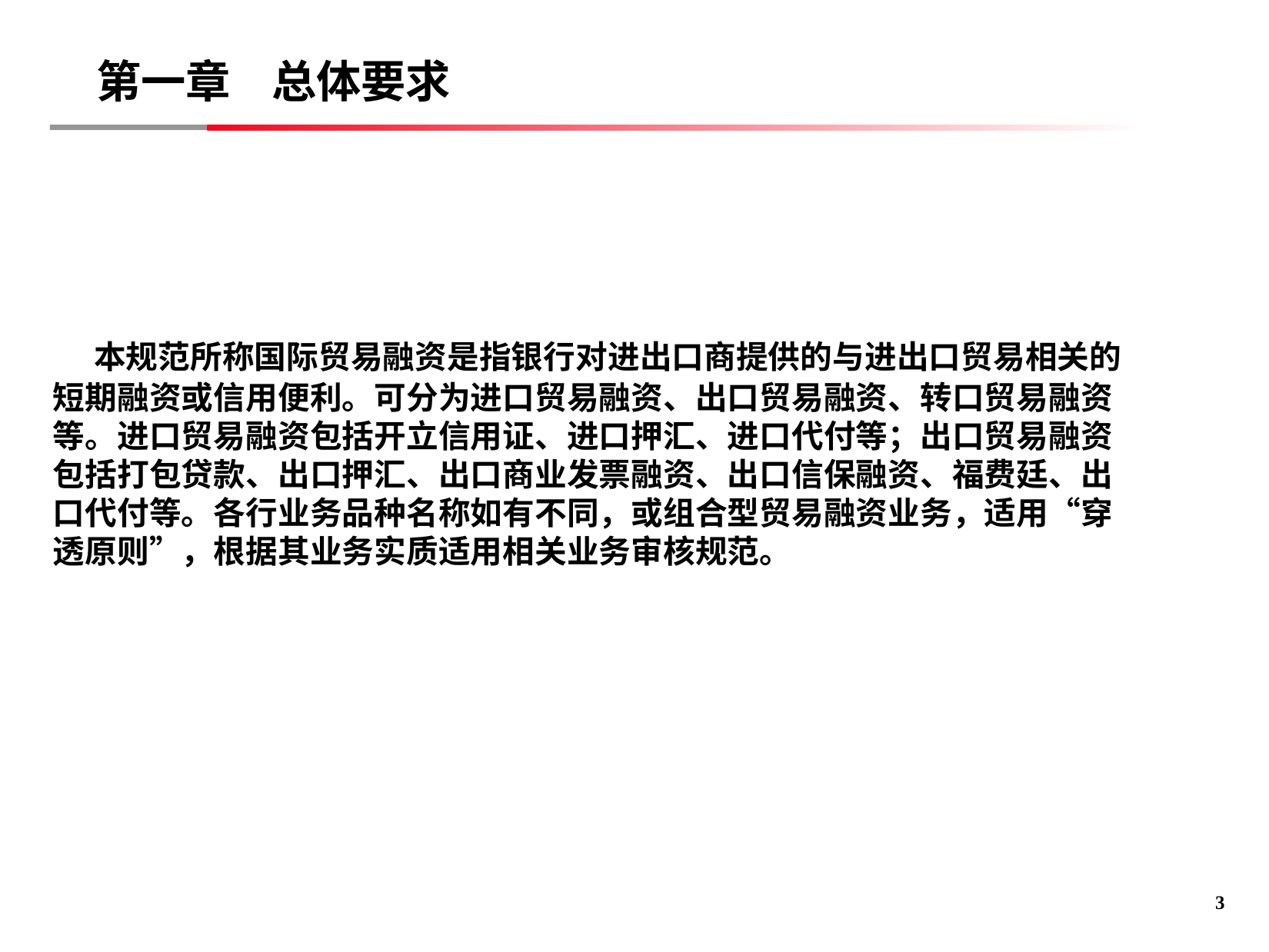

# 第一章    总体要求

   本规范所称国际贸易融资是指银行对进出口商提供的与进出口贸易相关的短期融资或信用便利。可分为进口贸易融资、出口贸易融资、转口贸易融资等。进口贸易融资包括开立信用证、进口押汇、进口代付等；出口贸易融资包括打包贷款、出口押汇、出口商业发票融资、出口信保融资、福费廷、出口代付等。各行业务品种名称如有不同，或组合型贸易融资业务，适用“穿透原则”，根据其业务实质适用相关业务审核规范。
3